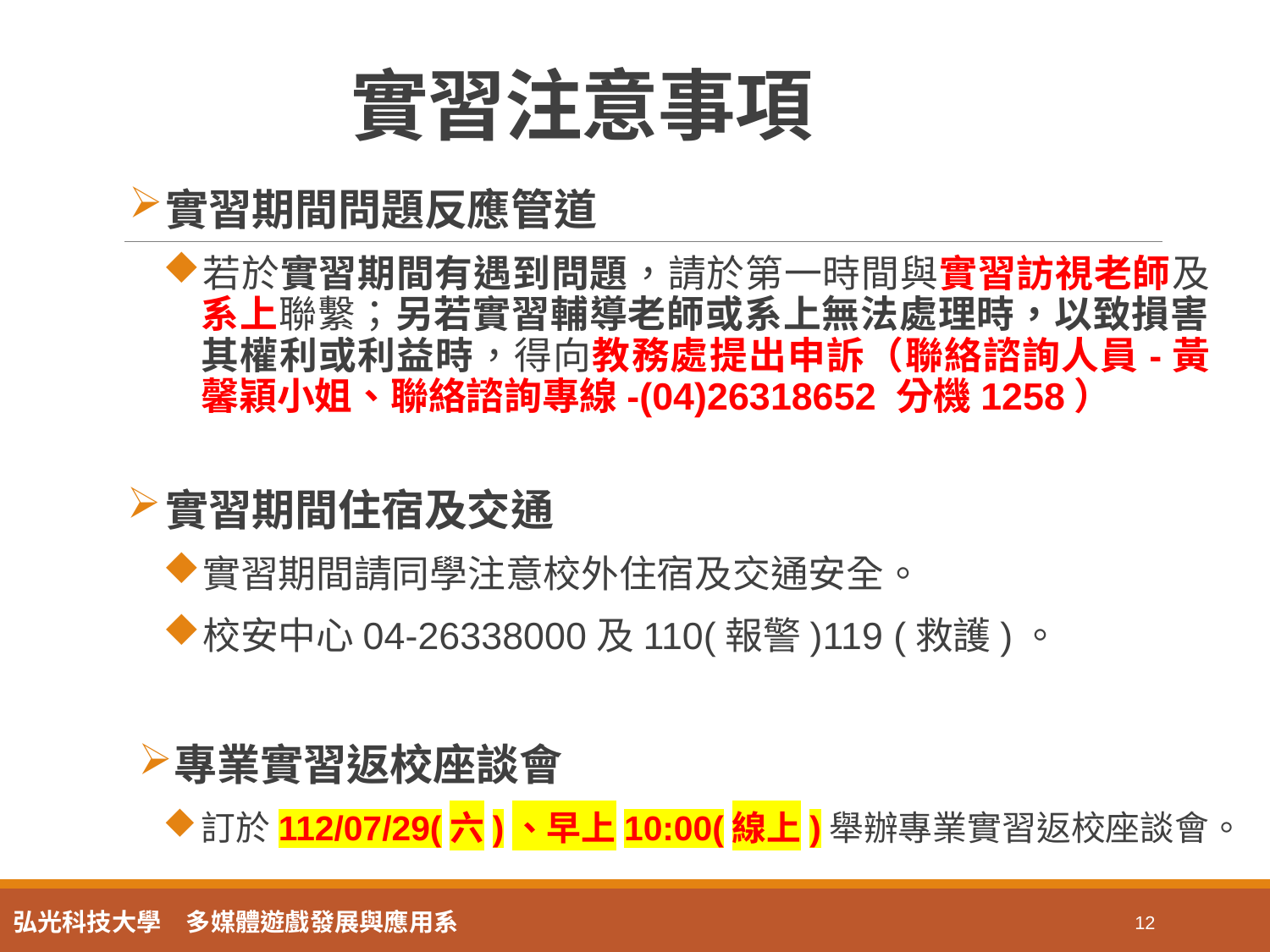

# 實習注意事項
實習期間問題反應管道
若於實習期間有遇到問題，請於第一時間與實習訪視老師及系上聯繫；另若實習輔導老師或系上無法處理時，以致損害其權利或利益時，得向教務處提出申訴（聯絡諮詢人員-黃馨穎小姐、聯絡諮詢專線-(04)26318652 分機1258）

實習期間住宿及交通
實習期間請同學注意校外住宿及交通安全。
校安中心04-26338000及110(報警)119 (救護)。

專業實習返校座談會
訂於112/07/29(六)、早上10:00(線上)舉辦專業實習返校座談會。
12